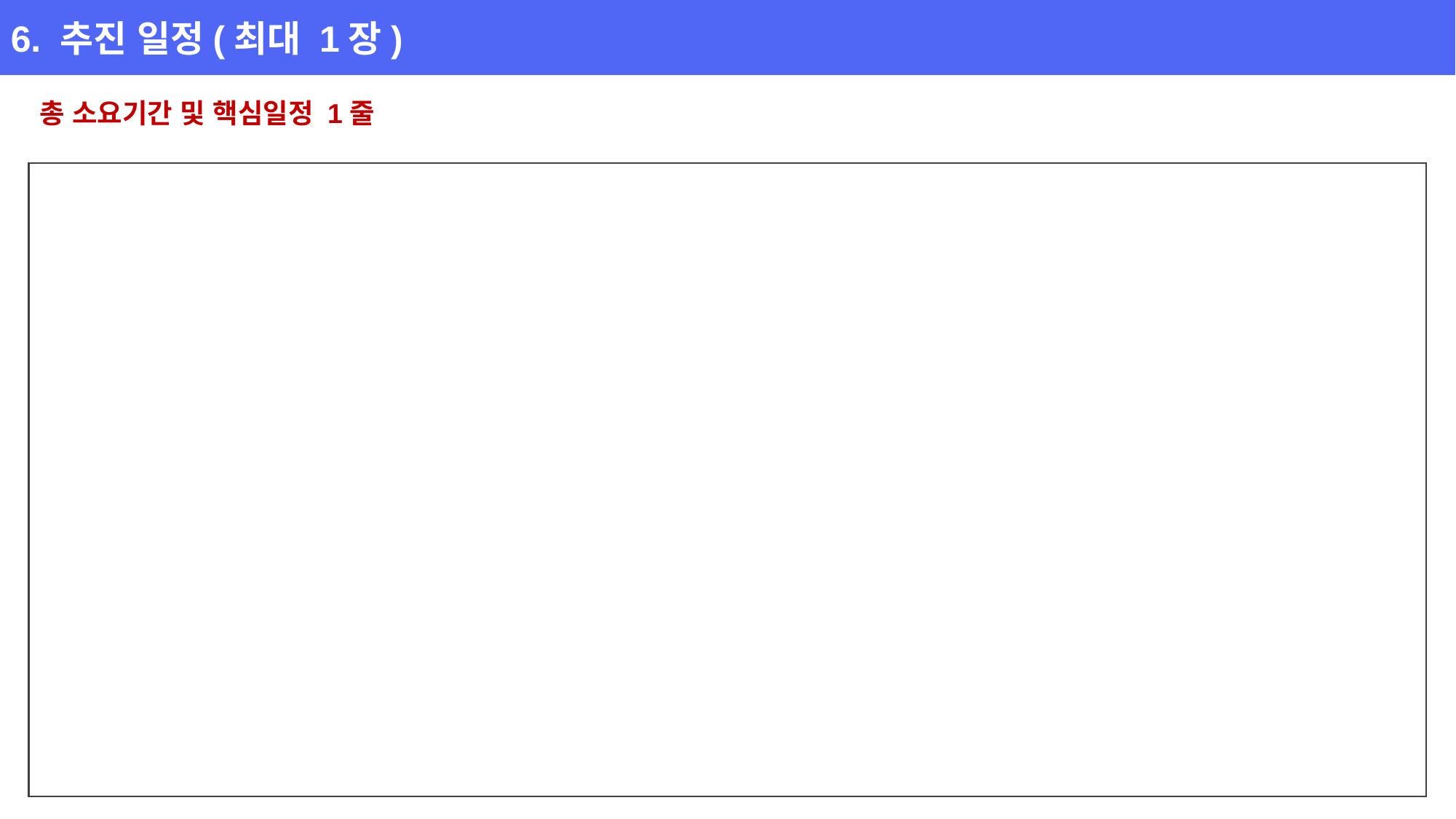

6. 추진 일정(최대 1장)
총 소요기간 및 핵심일정 1줄